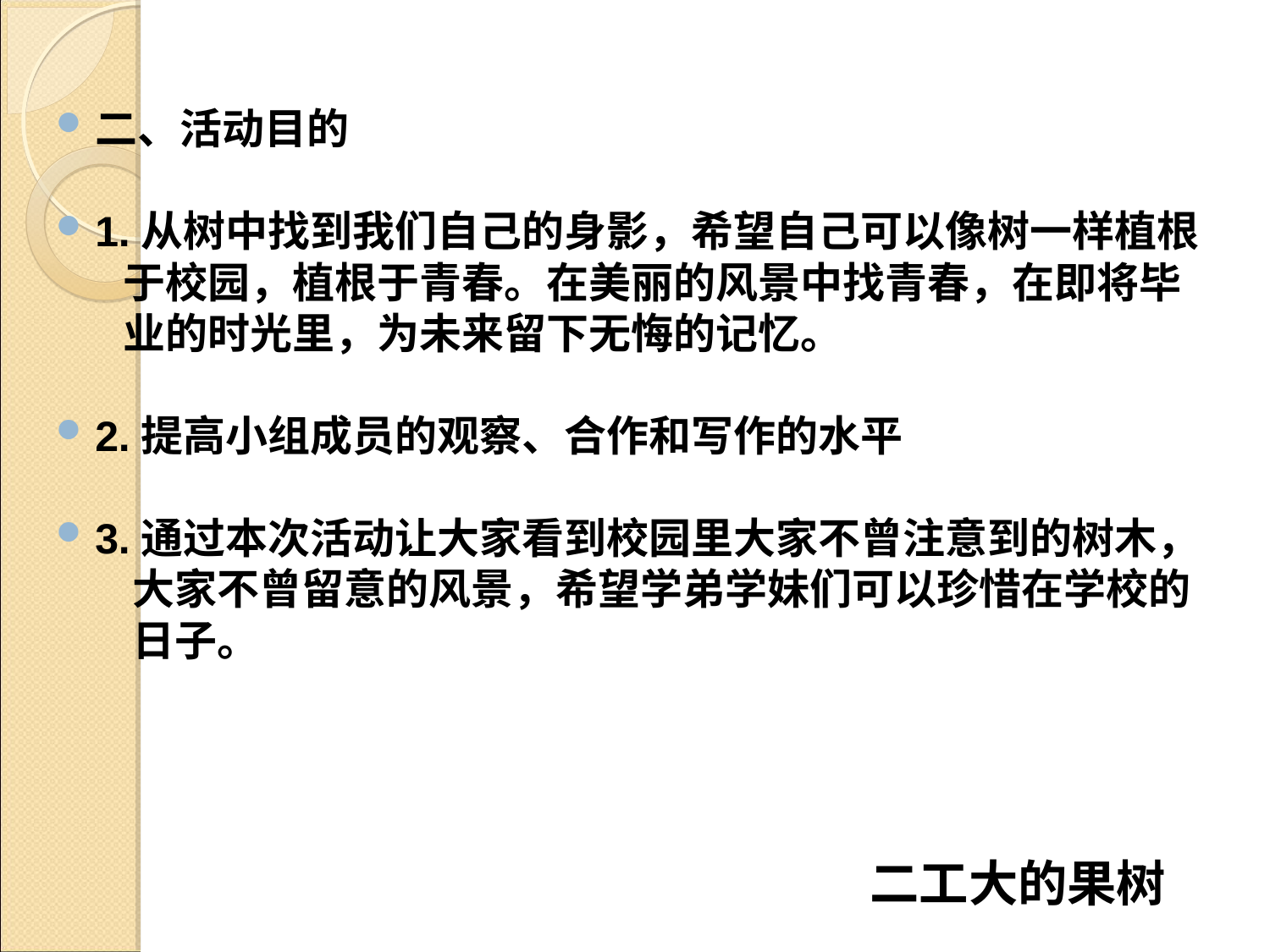

二、活动目的

1.从树中找到我们自己的身影，希望自己可以像树一样植根
      于校园，植根于青春。在美丽的风景中找青春，在即将毕
      业的时光里，为未来留下无悔的记忆。

2.提高小组成员的观察、合作和写作的水平

3.通过本次活动让大家看到校园里大家不曾注意到的树木，
       大家不曾留意的风景，希望学弟学妹们可以珍惜在学校的
       日子。

二工大的果树